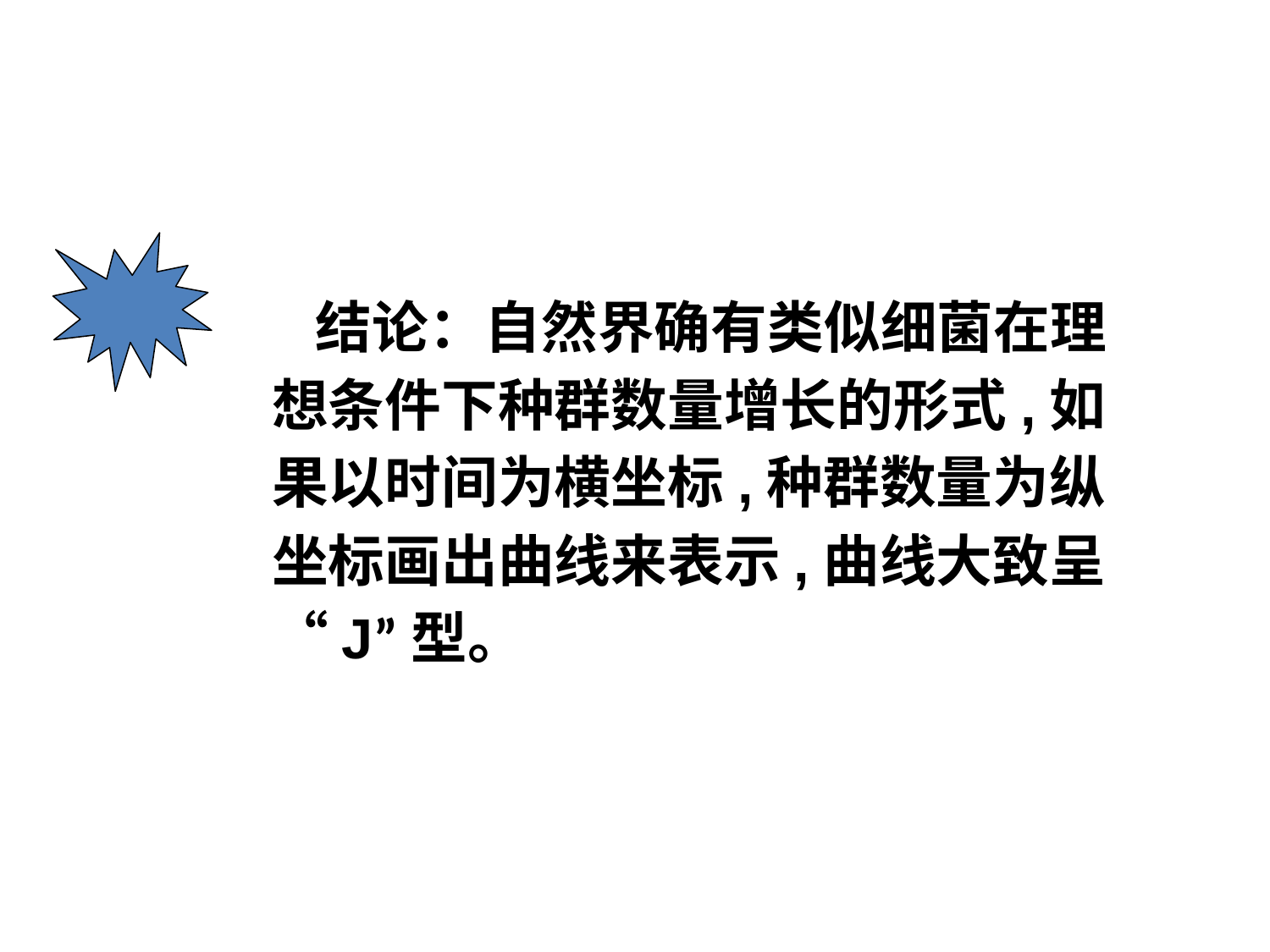

#

      结论：自然界确有类似细菌在理想条件下种群数量增长的形式,如果以时间为横坐标,种群数量为纵坐标画出曲线来表示,曲线大致呈“J”型。